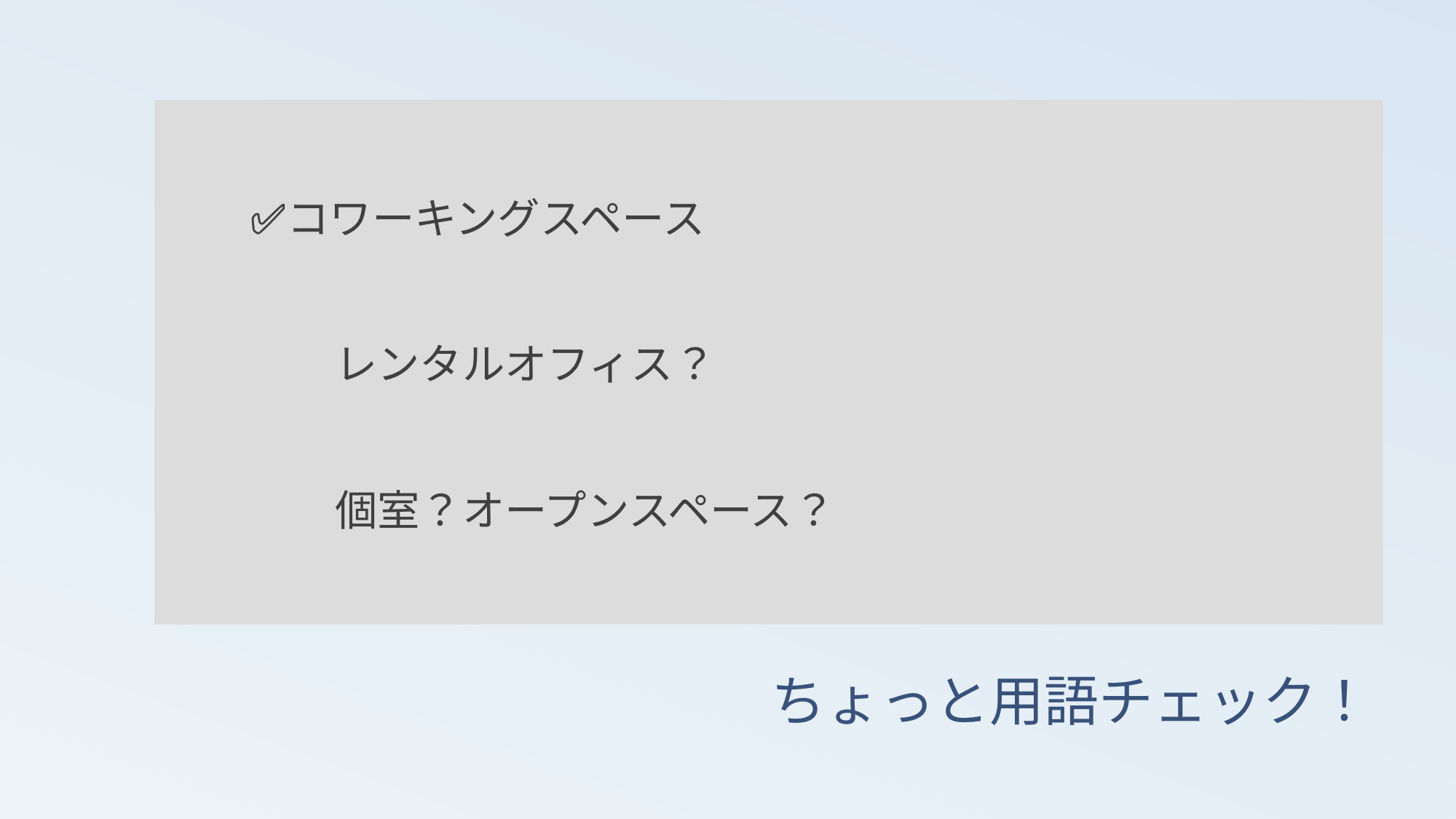

✅コワーキングスペース

　　　　レンタルオフィス？

　　　　個室？オープンスペース？
# ちょっと用語チェック！